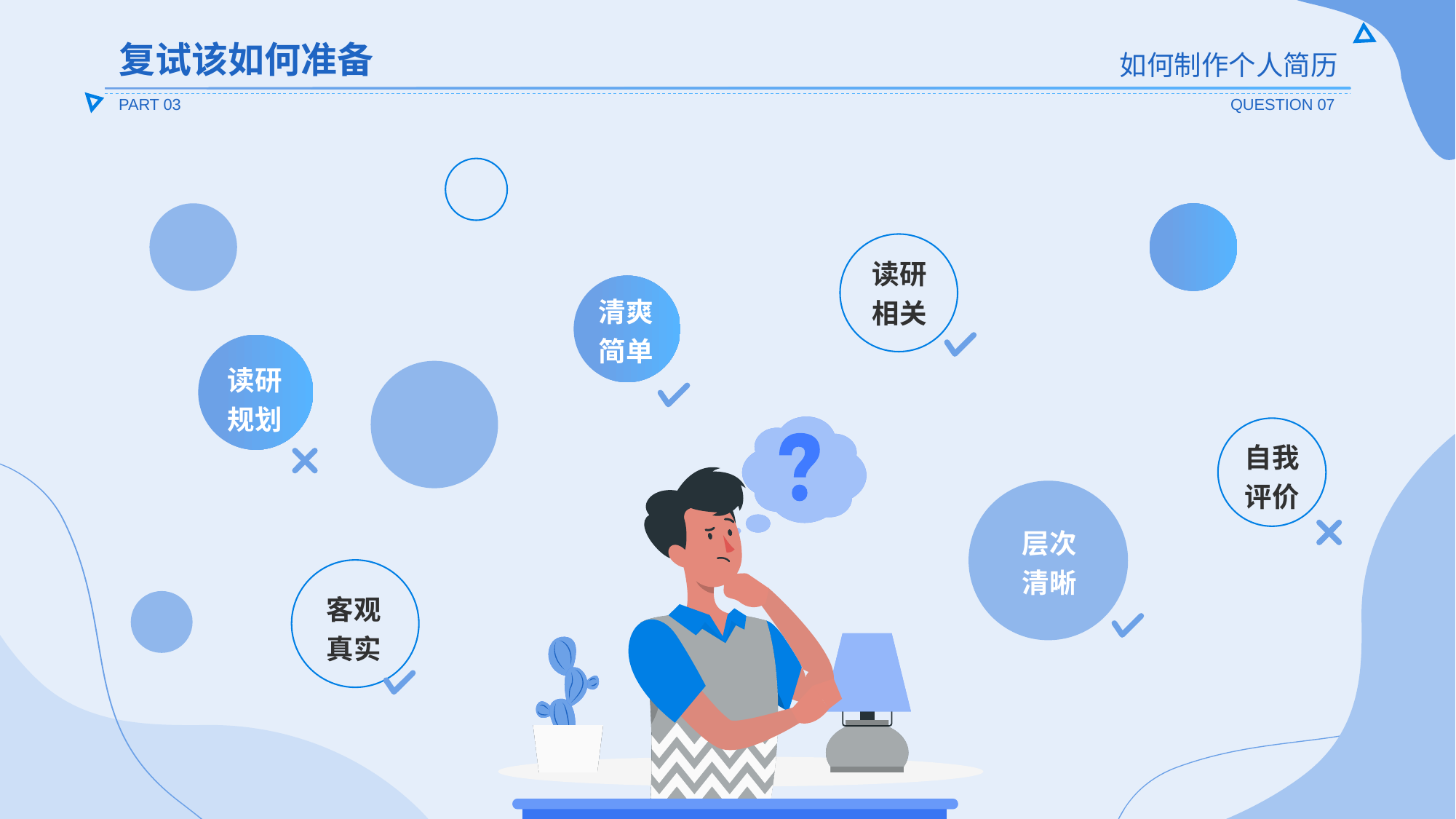

复试该如何准备
如何制作个人简历
PART 03
QUESTION 07

读研
相关

清爽
简单

读研规划

自我
评价

层次
清晰

客观
真实